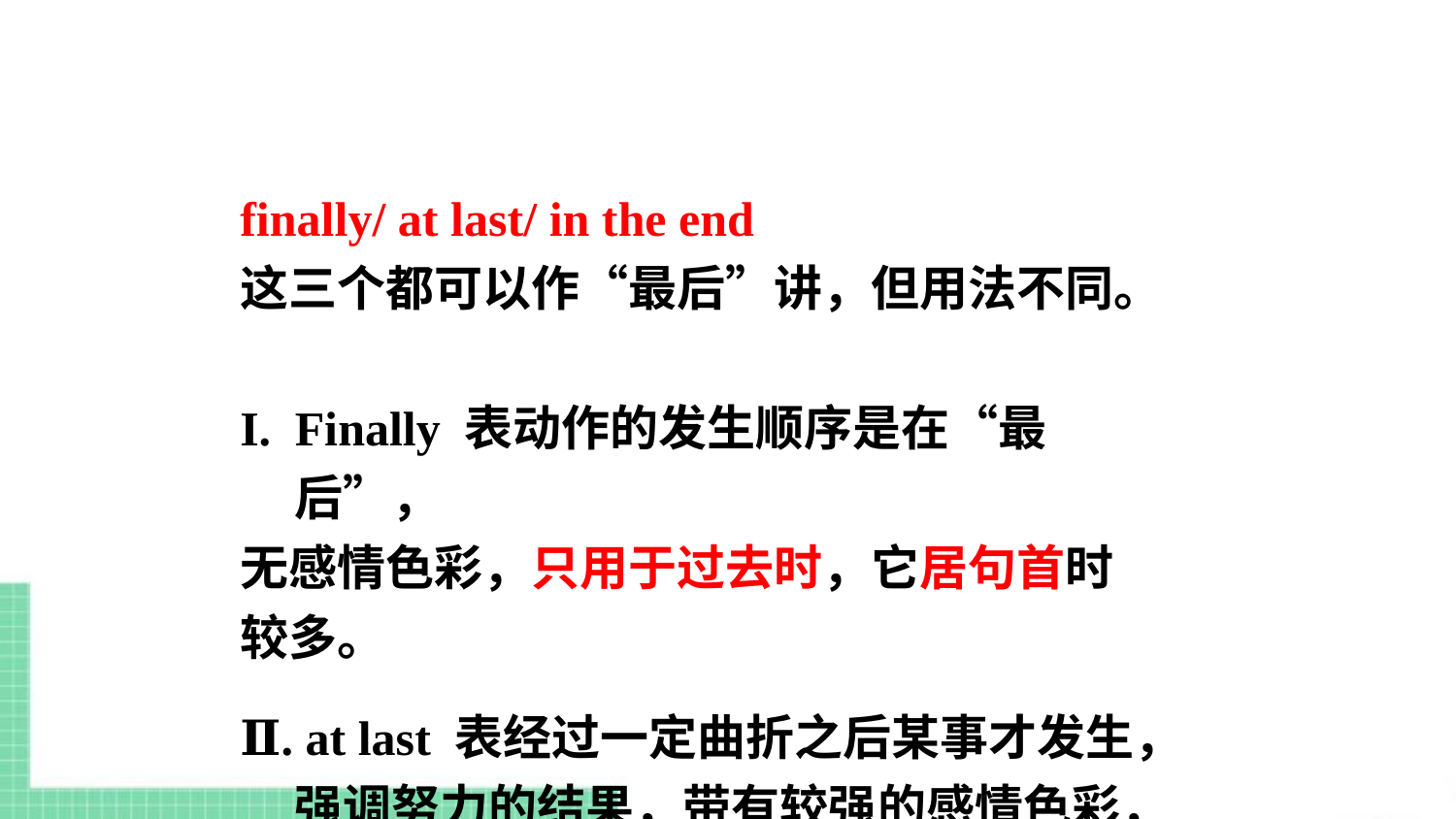

finally/ at last/ in the end
这三个都可以作“最后”讲，但用法不同。
Finally 表动作的发生顺序是在“最后”，
无感情色彩，只用于过去时，它居句首时
较多。

Ⅱ. at last 表经过一定曲折之后某事才发生，强调努力的结果，带有较强的感情色彩，须用一般过去时。